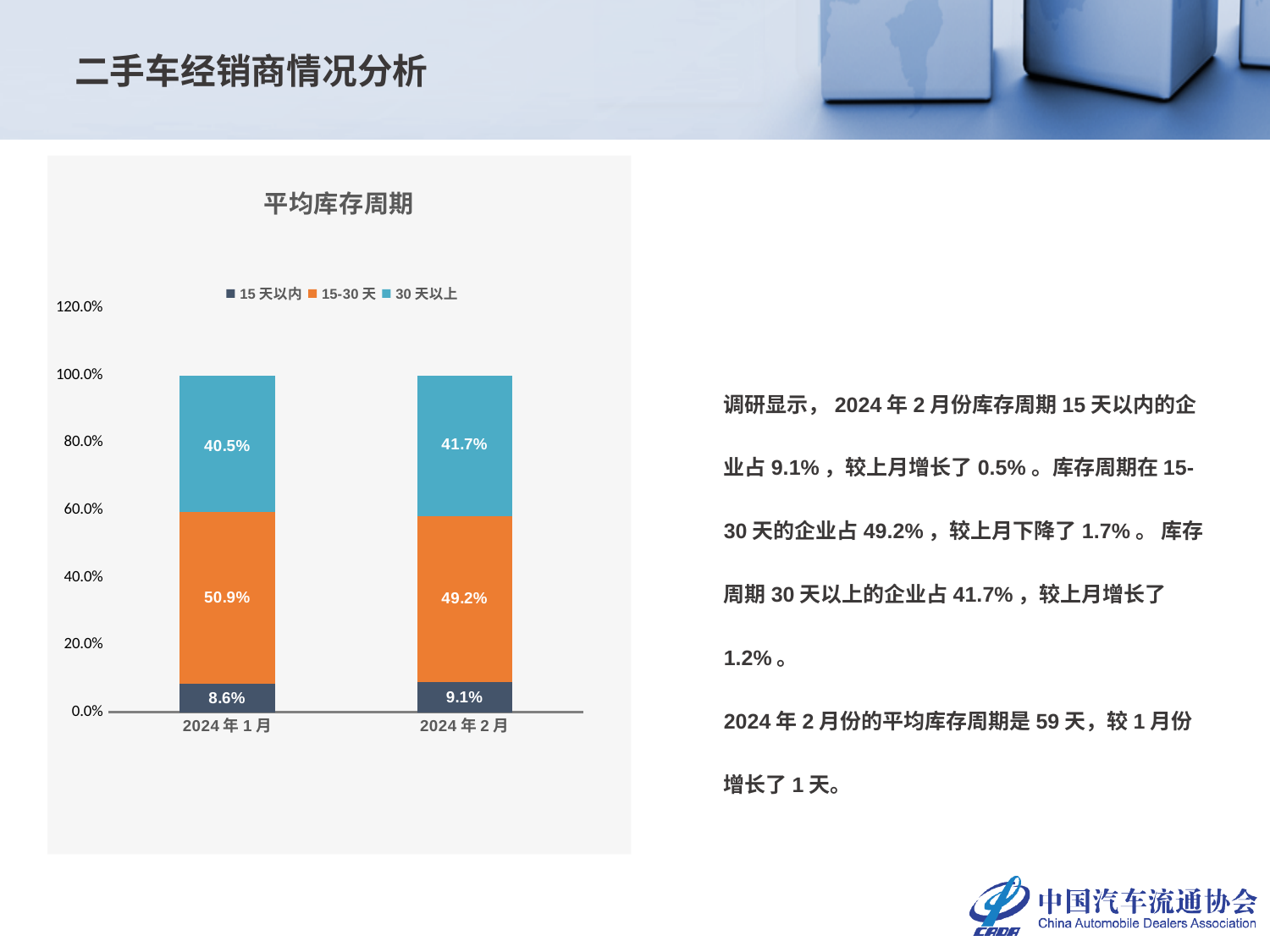

二手车经销商情况分析

### Chart: 平均库存周期

| Category | 15天以内 | 15-30天 | 30天以上 |
|---|---|---|---|
| 2024年1月 | 0.0860740740740741 | 0.509 | 0.405 |
| 2024年2月 | 0.0910740740740741 | 0.492 | 0.4169259259259259 |
调研显示，2024年2月份库存周期15天以内的企业占9.1%，较上月增长了0.5%。库存周期在15-30天的企业占49.2%，较上月下降了1.7%。 库存周期30天以上的企业占41.7%，较上月增长了1.2%。
2024年2月份的平均库存周期是59天，较1月份增长了1天。